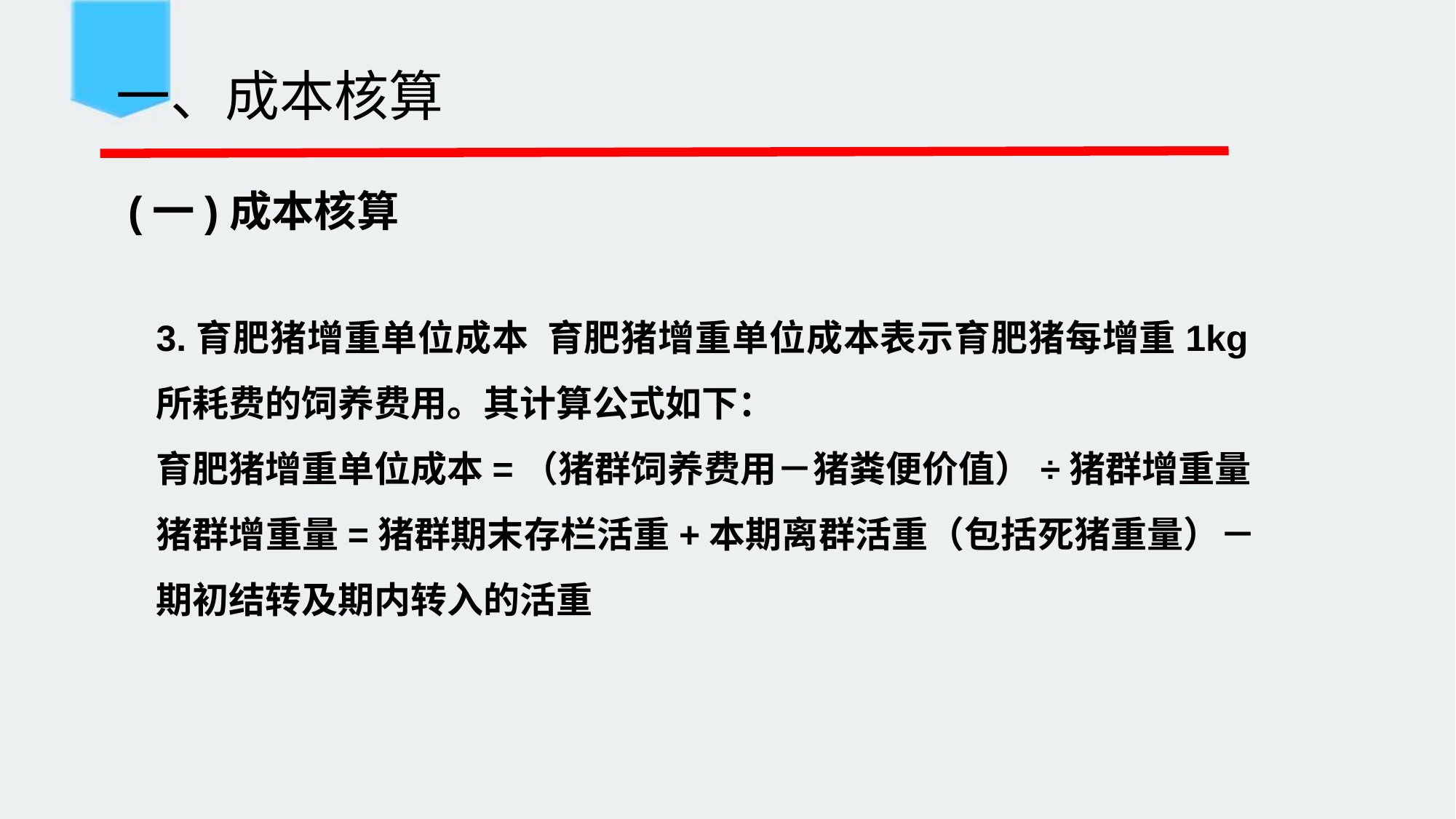

一、成本核算
(一)成本核算

3.育肥猪增重单位成本  育肥猪增重单位成本表示育肥猪每增重1kg所耗费的饲养费用。其计算公式如下：
育肥猪增重单位成本=（猪群饲养费用－猪粪便价值）÷猪群增重量
猪群增重量=猪群期末存栏活重+本期离群活重（包括死猪重量）－期初结转及期内转入的活重